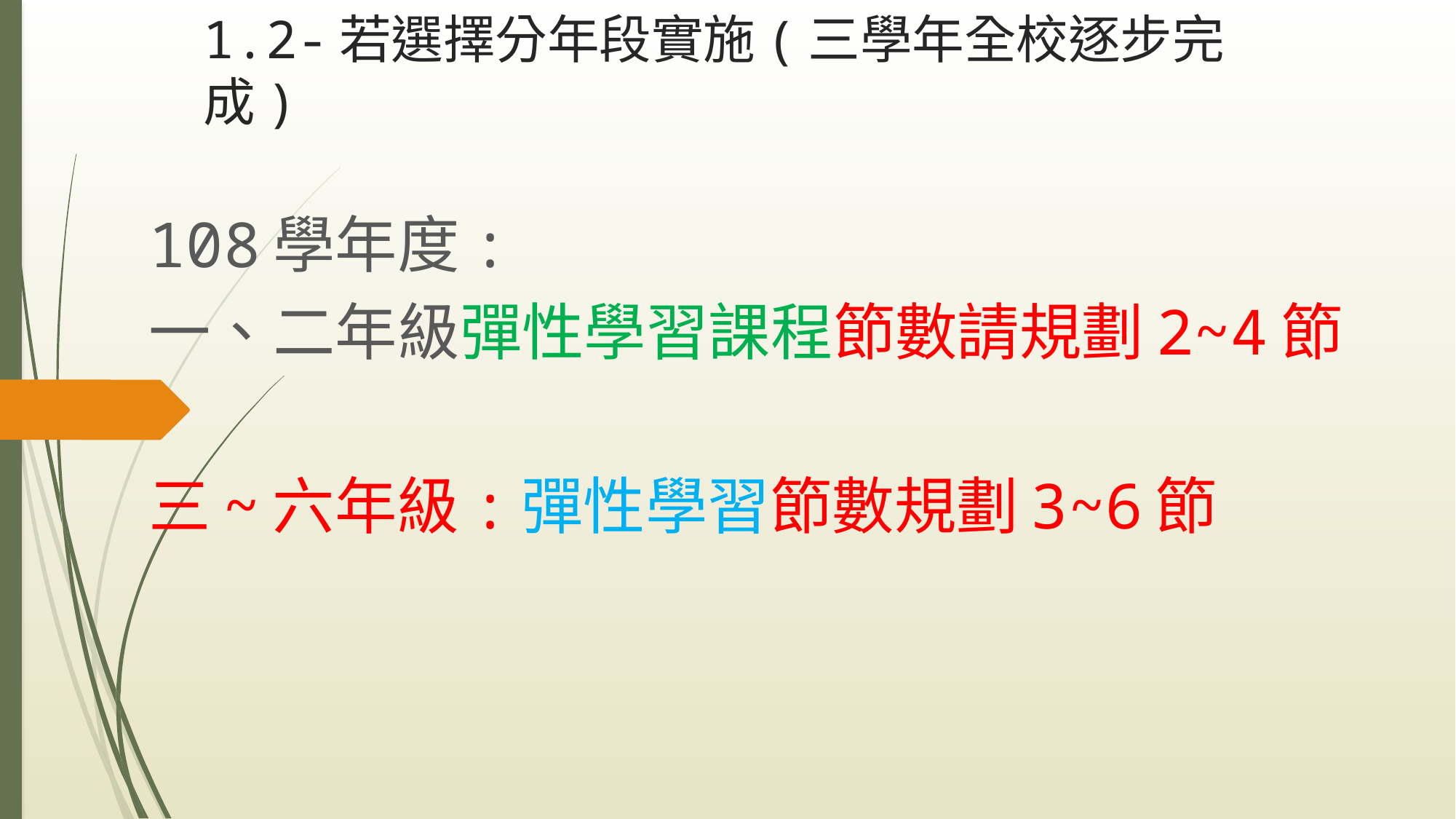

# 1.2-若選擇分年段實施(三學年全校逐步完成)
108學年度:
一、二年級彈性學習課程節數請規劃2~4節

三~六年級:彈性學習節數規劃3~6節